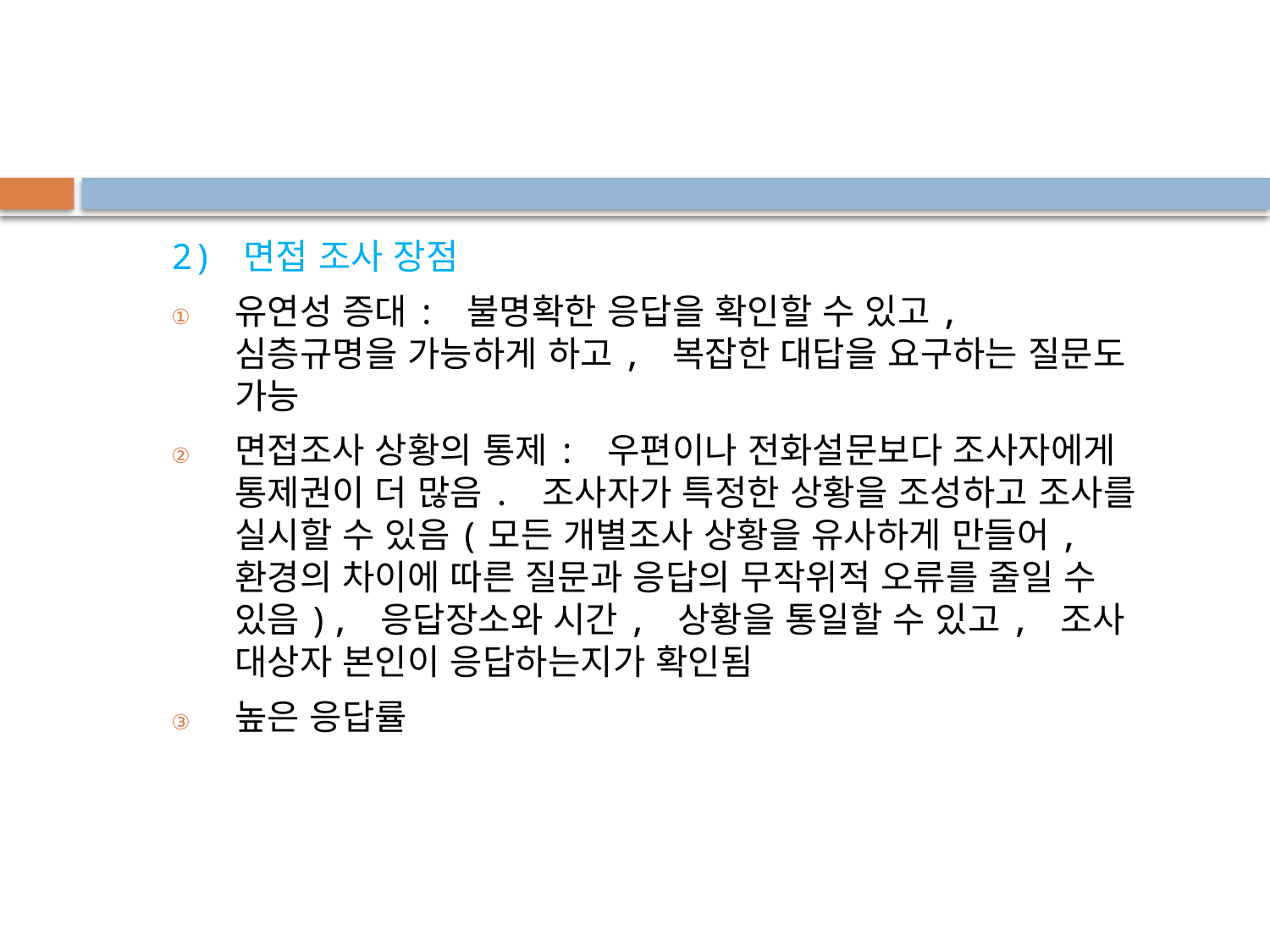

2) 면접 조사 장점
유연성 증대: 불명확한 응답을 확인할 수 있고, 심층규명을 가능하게 하고, 복잡한 대답을 요구하는 질문도 가능
면접조사 상황의 통제: 우편이나 전화설문보다 조사자에게 통제권이 더 많음. 조사자가 특정한 상황을 조성하고 조사를 실시할 수 있음(모든 개별조사 상황을 유사하게 만들어, 환경의 차이에 따른 질문과 응답의 무작위적 오류를 줄일 수 있음), 응답장소와 시간, 상황을 통일할 수 있고, 조사 대상자 본인이 응답하는지가 확인됨
높은 응답률